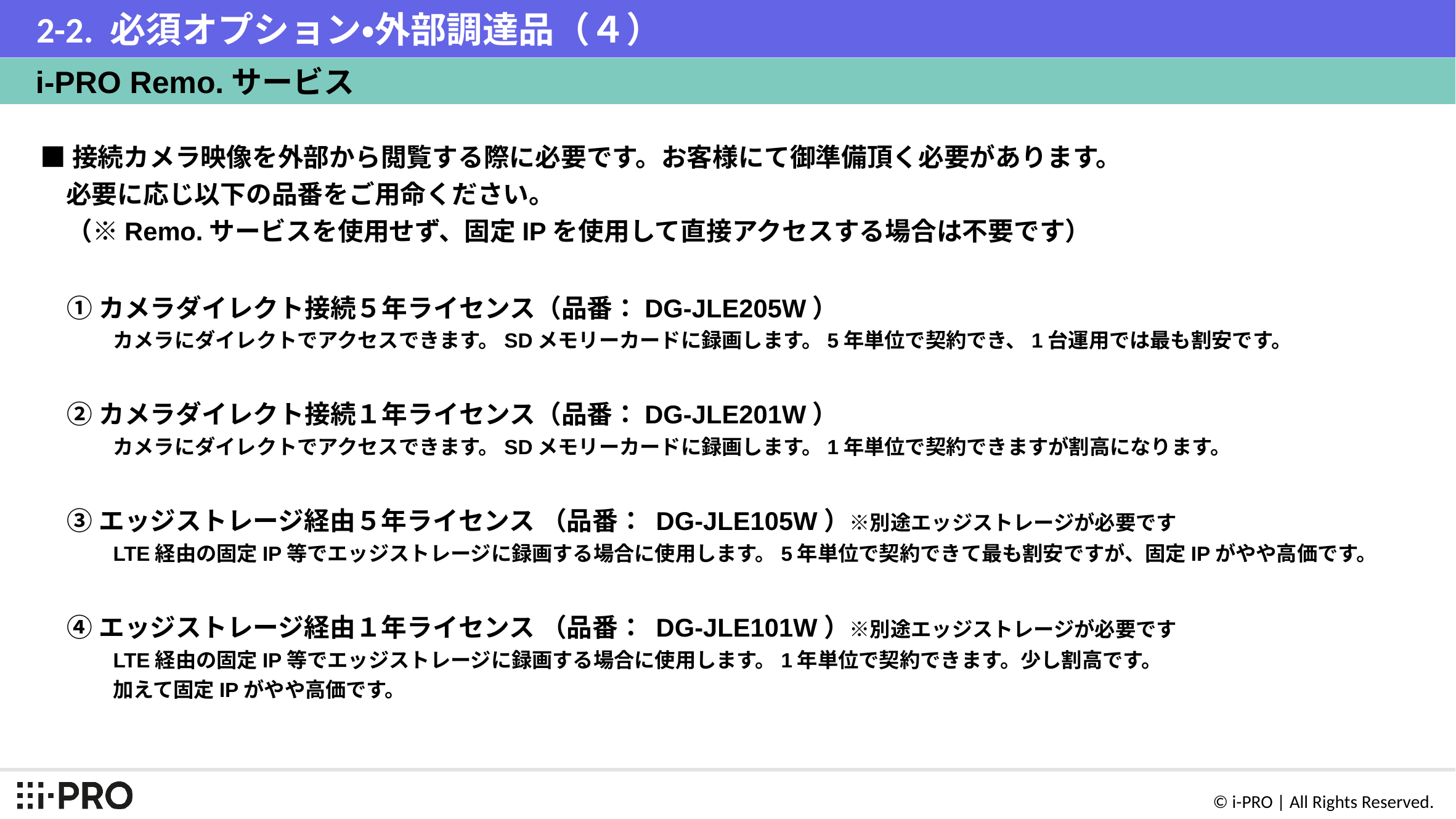

# 2-2. 必須オプション・外部調達品（４）
i-PRO Remo.サービス
■接続カメラ映像を外部から閲覧する際に必要です。お客様にて御準備頂く必要があります。
　必要に応じ以下の品番をご用命ください。
（※Remo.サービスを使用せず、固定IPを使用して直接アクセスする場合は不要です）
①カメラダイレクト接続５年ライセンス（品番：DG-JLE205W）
カメラにダイレクトでアクセスできます。SDメモリーカードに録画します。5年単位で契約でき、1台運用では最も割安です。
②カメラダイレクト接続１年ライセンス（品番：DG-JLE201W）
カメラにダイレクトでアクセスできます。SDメモリーカードに録画します。1年単位で契約できますが割高になります。
③エッジストレージ経由５年ライセンス （品番： DG-JLE105W）※別途エッジストレージが必要です
LTE経由の固定IP等でエッジストレージに録画する場合に使用します。5年単位で契約できて最も割安ですが、固定IPがやや高価です。
④エッジストレージ経由１年ライセンス （品番： DG-JLE101W）※別途エッジストレージが必要です
LTE経由の固定IP等でエッジストレージに録画する場合に使用します。1年単位で契約できます。少し割高です。
加えて固定IPがやや高価です。